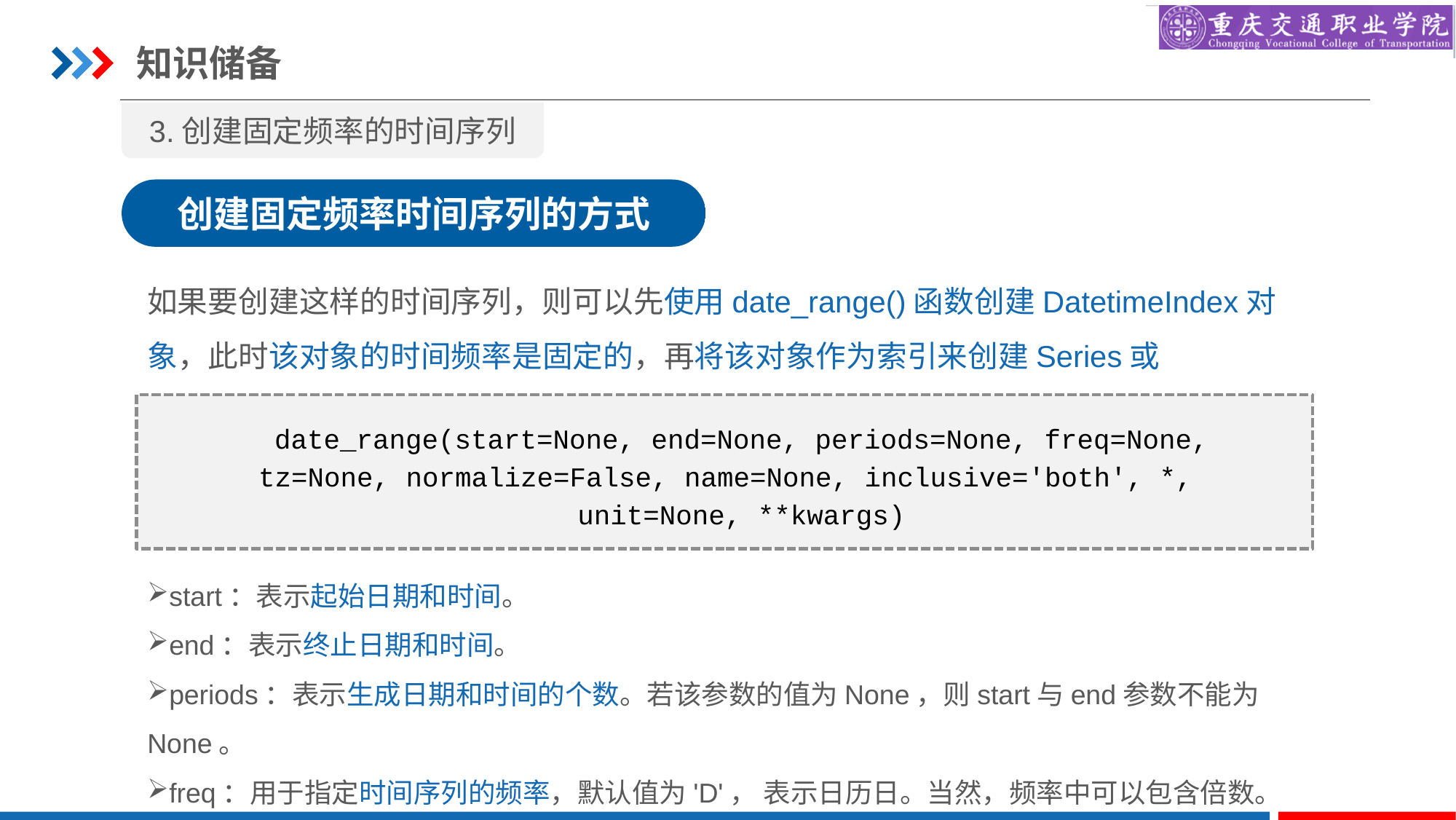

知识储备

3.创建固定频率的时间序列
创建固定频率时间序列的方式
如果要创建这样的时间序列，则可以先使用date_range()函数创建DatetimeIndex对象，此时该对象的时间频率是固定的，再将该对象作为索引来创建Series或DataFrame对象。

date_range(start=None, end=None, periods=None, freq=None, tz=None, normalize=False, name=None, inclusive='both', *,
unit=None, **kwargs)
start：表示起始日期和时间。
end：表示终止日期和时间。
periods：表示生成日期和时间的个数。若该参数的值为None，则start与end参数不能为None。
freq：用于指定时间序列的频率，默认值为'D'， 表示日历日。当然，频率中可以包含倍数。